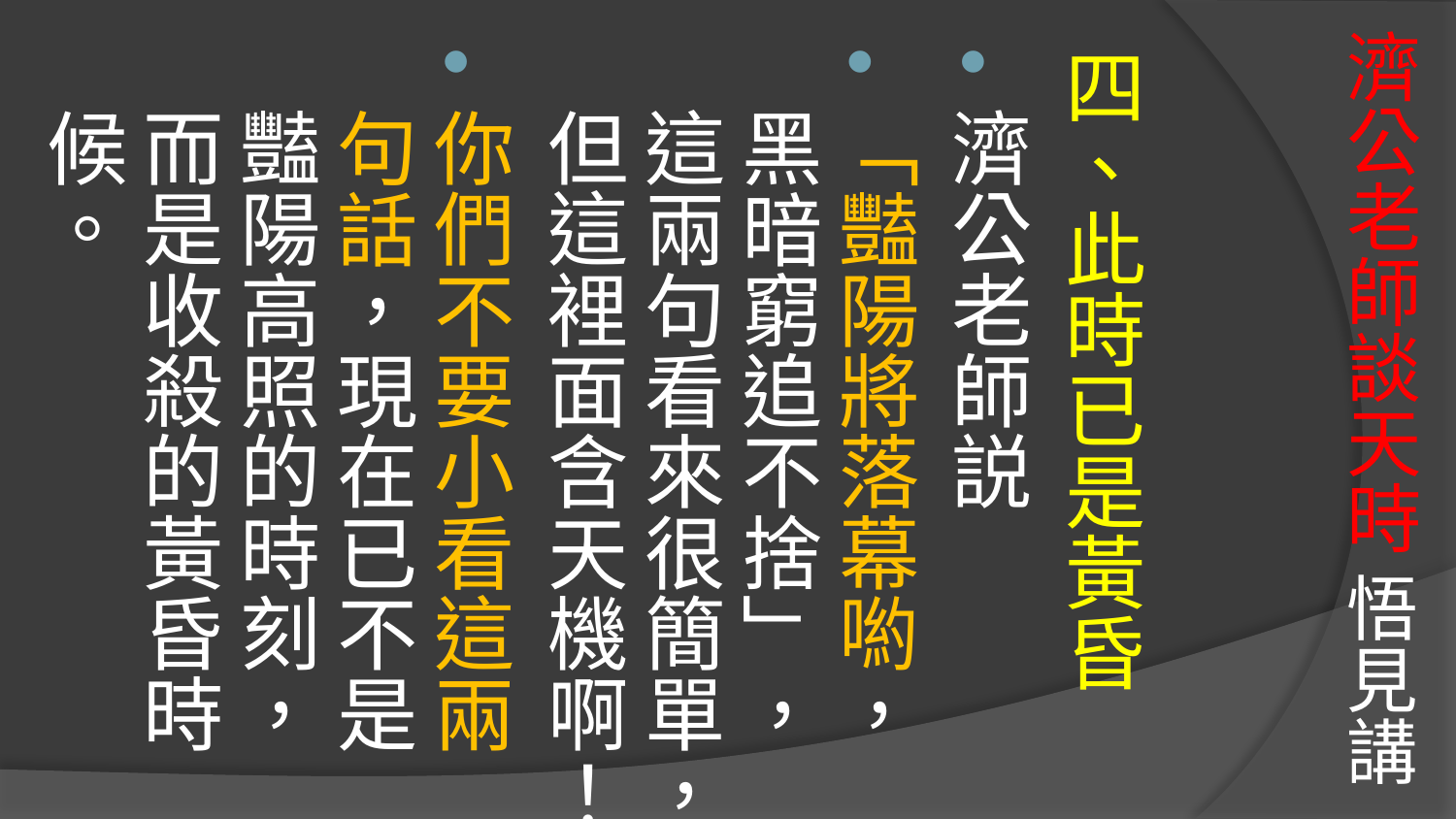

# 濟公老師談天時 悟見講
四、此時已是黃昏
濟公老師説
「豔陽將落幕喲，黑暗窮追不捨」，這兩句看來很簡單，但這裡面含天機啊！
你們不要小看這兩句話，現在已不是豔陽高照的時刻，而是收殺的黃昏時候。